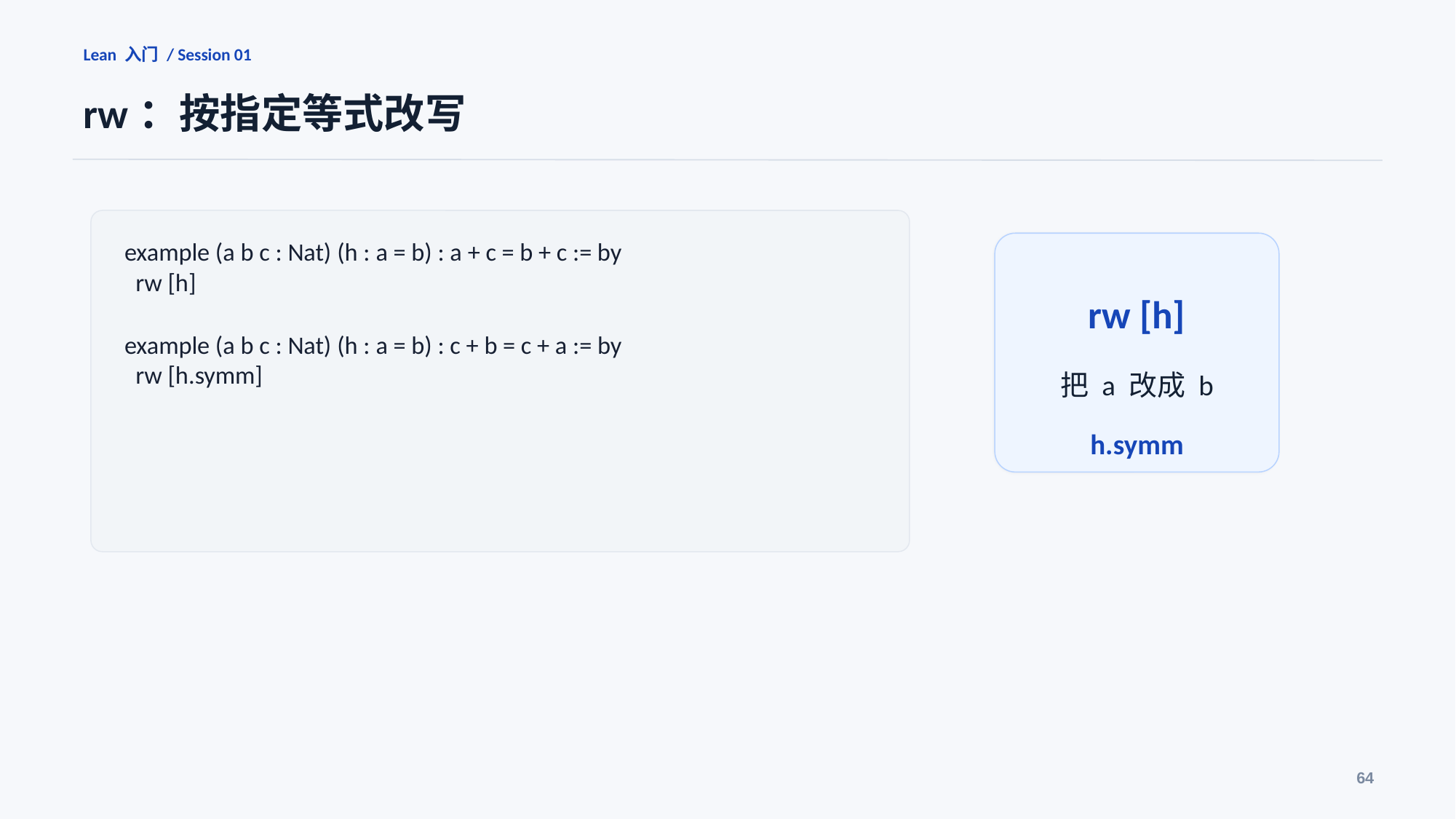

Lean 入门 / Session 01
rw：按指定等式改写

example (a b c : Nat) (h : a = b) : a + c = b + c := by
  rw [h]

example (a b c : Nat) (h : a = b) : c + b = c + a := by
  rw [h.symm]

rw [h]
把 a 改成 b
h.symm
64